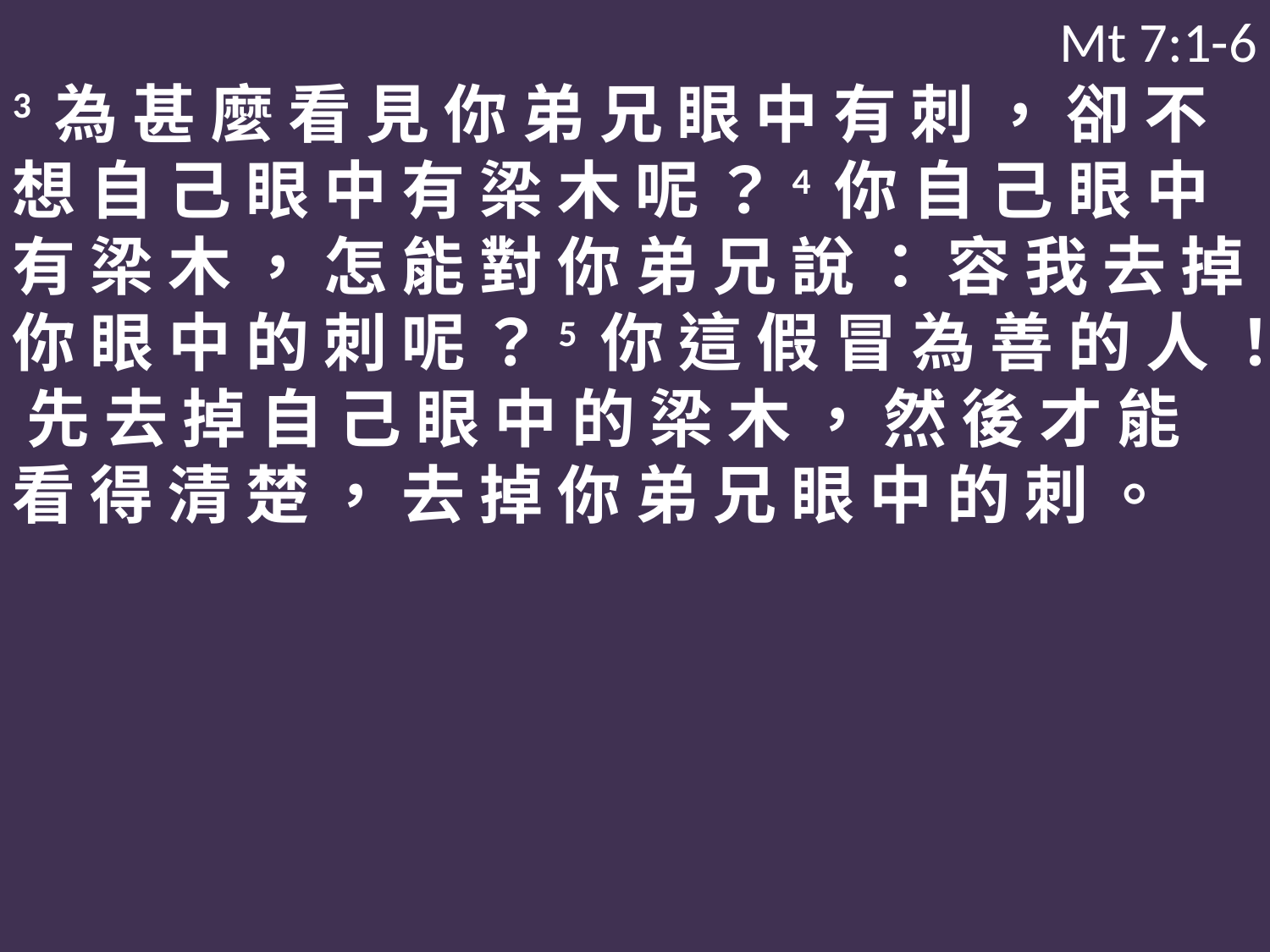

Mt 7:1-6
3 為 甚 麼 看 見 你 弟 兄 眼 中 有 刺 ， 卻 不 想 自 己 眼 中 有 梁 木 呢 ？4 你 自 己 眼 中 有 梁 木 ， 怎 能 對 你 弟 兄 說 ： 容 我 去 掉 你 眼 中 的 刺 呢 ？5 你 這 假 冒 為 善 的 人 ！ 先 去 掉 自 己 眼 中 的 梁 木 ， 然 後 才 能 看 得 清 楚 ， 去 掉 你 弟 兄 眼 中 的 刺 。